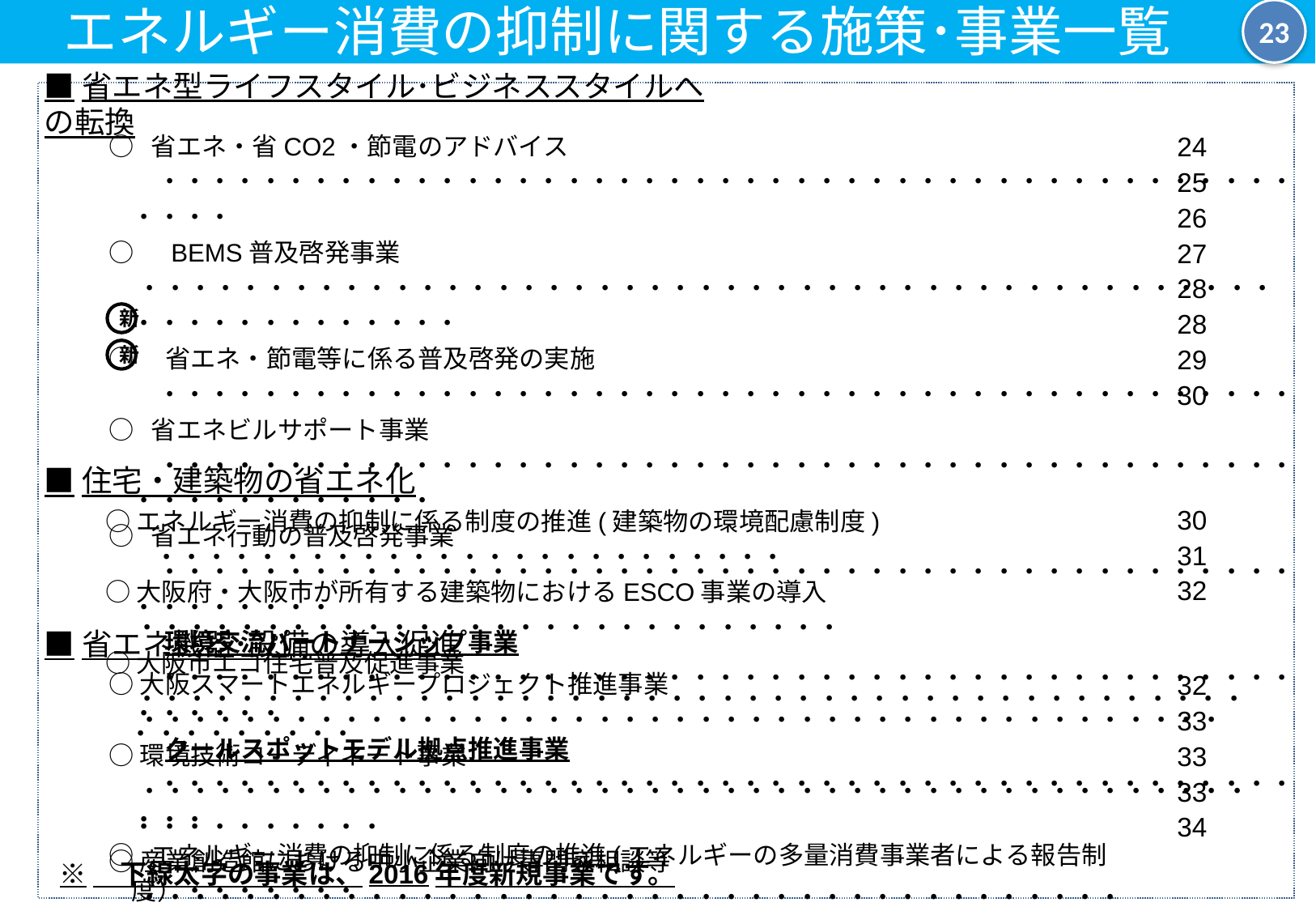

23
　エネルギー消費の抑制に関する施策･事業一覧
■省エネ型ライフスタイル･ビジネススタイルへの転換

○  省エネ・省CO2・節電のアドバイス　　・・・・・・・・・・・・・・・・・・・・・・・・・・・・・・・・・・・・・・・・・・・・・・・・・
○　BEMS普及啓発事業    ・・・・・・・・・・・・・・・・・・・・・・・・・・・・・・・・・・・・・・・・・・・・・・・・・・・・・・・・・・
○　省エネ・節電等に係る普及啓発の実施　　・・・・・・・・・・・・・・・・・・・・・・・・・・・・・・・・・・・・・・・・・・・・・
○  省エネビルサポート事業　　・・・・・・・・・・・・・・・・・・・・・・・・・・・・・・・・・・・・・・・・・・・・・・・・・・・・・・・・・
○  省エネ行動の普及啓発事業　　・・・・・・・・・・・・・・・・・・・・・・・・・・・・・・・・・・・・・・・・・・・・・・・・・・・・・
　 　環境交流パートナーシップ事業　　・・・・・・・・・・・・・・・・・・・・・・・・・・・・・・・・・・・・・・・・・・・・・・・・・・・
　　 クールスポットモデル拠点推進事業　　・・・・・・・・・・・・・・・・・・・・・・・・・・・・・・・・・・・・・・・・・・・・・・・・
○  エネルギー消費の抑制に係る制度の推進(エネルギーの多量消費事業者による報告制度）・・・・・・・
24
25
26
27
28
28
29
30
新
新
■住宅・建築物の省エネ化
30
31
32
○エネルギー消費の抑制に係る制度の推進(建築物の環境配慮制度)　・・・・・・・・・・・・・・・・・・・・・・・・・
○大阪府・大阪市が所有する建築物におけるESCO事業の導入 　 ・・・・・・・・・・・・・・・・・・・・・・・・・・・・
○大阪市エコ住宅普及促進事業   ・・・・・・・・・・・・・・・・・・・・・・・・・・・・・・・・・・・・・・・・・・・・・・・・・・・・・
■省エネ機器･設備の導入促進
○大阪スマートエネルギープロジェクト推進事業　 ・・・・・・・・・・・・・・・・・・・・・・・・・・・・・・・・・・・・・・・・・・・
○環境技術コーディネート事業　　 ・・・・・・・・・・・・・・・・・・・・・・・・・・・・・・・・・・・・・・・・・・・・・・・・・・・・・・
○産業創造館における中小企業向け専門家相談等  ・・・・・・・・・・・・・・・・・・・・・・・・・・・・・・・・・・・・・・・
○ATCグリーンエコプラザ事業   ・・・・・・・・・・・・・・・・・・・・・・・・・・・・・・・・・・・・・・・・・・・・・・・・・・・・・・・・・
○大阪府・大阪市の施設等のLED化　　・・・・・・・・・・・・・・・・・・・・・・・・・・・・・・・・・・・・・・・・・・・・・・・・・
32
33
33
33
34
※　下線太字の事業は、2016年度新規事業です。